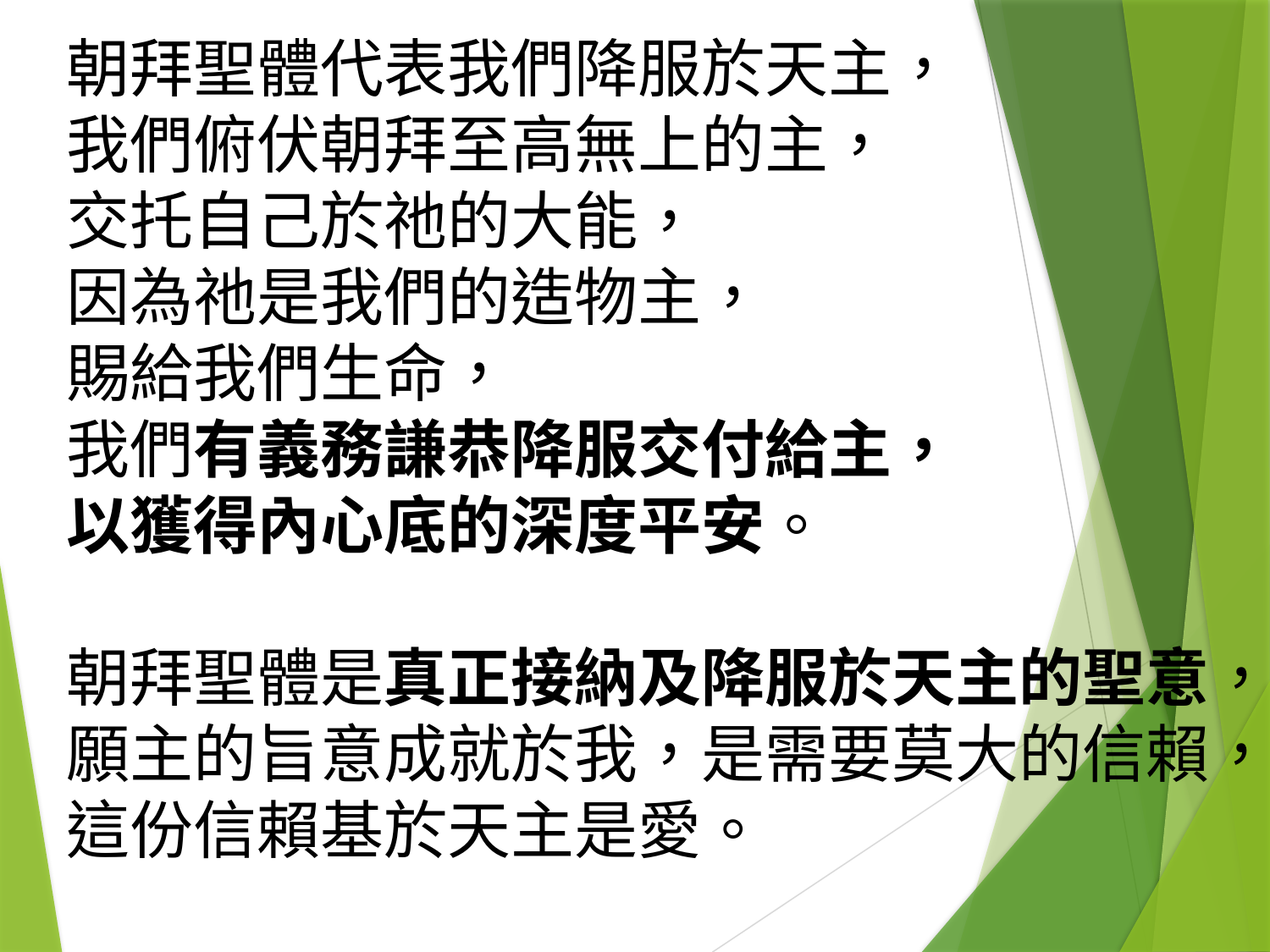

朝拜聖體代表我們降服於天主，
我們俯伏朝拜至高無上的主，
交托自己於祂的大能，
因為祂是我們的造物主，
賜給我們生命，
我們有義務謙恭降服交付給主，
以獲得內心底的深度平安。

朝拜聖體是真正接納及降服於天主的聖意，願主的旨意成就於我，是需要莫大的信賴，這份信賴基於天主是愛。